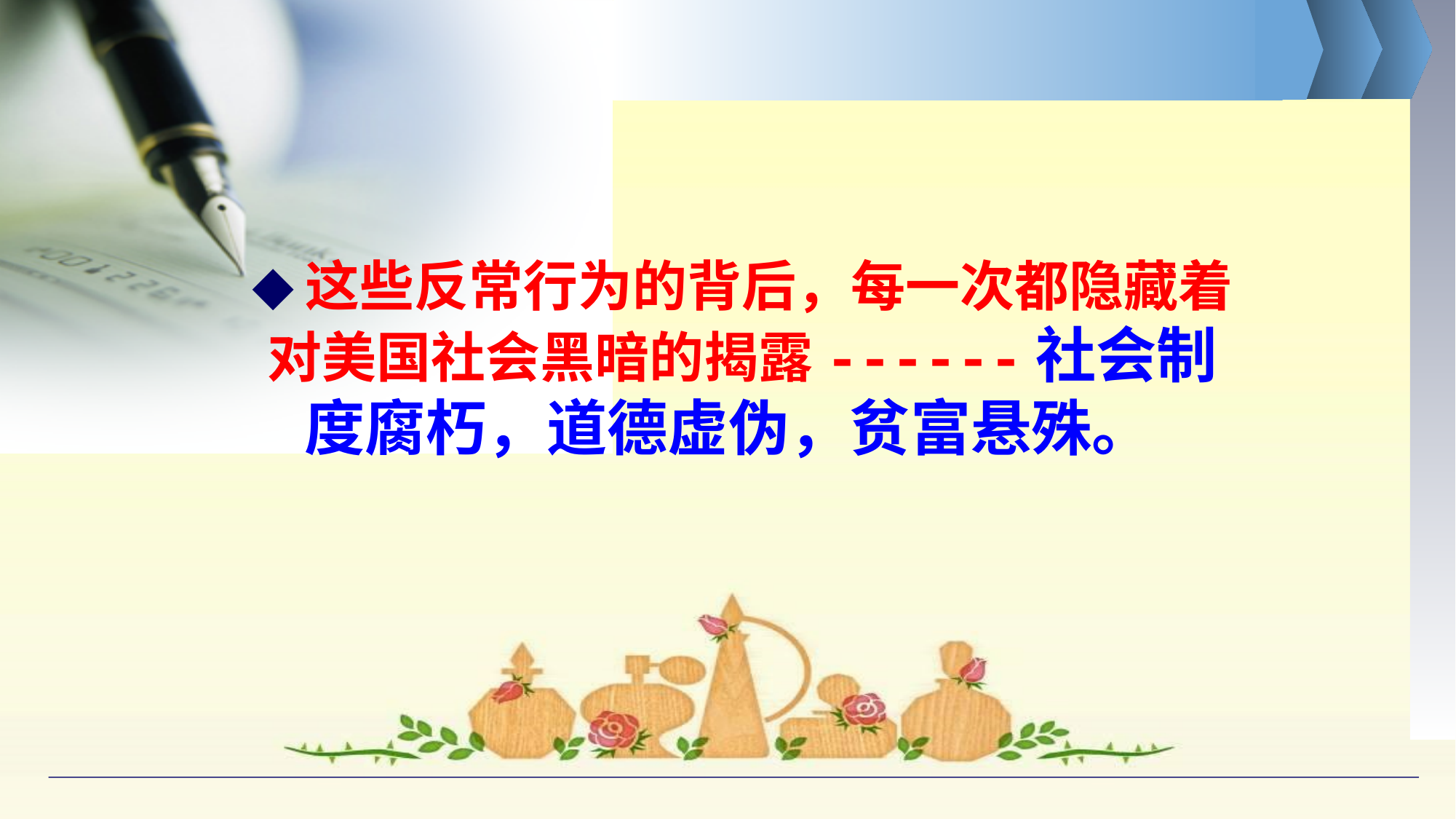

◆这些反常行为的背后，每一次都隐藏着对美国社会黑暗的揭露------社会制度腐朽，道德虚伪，贫富悬殊。